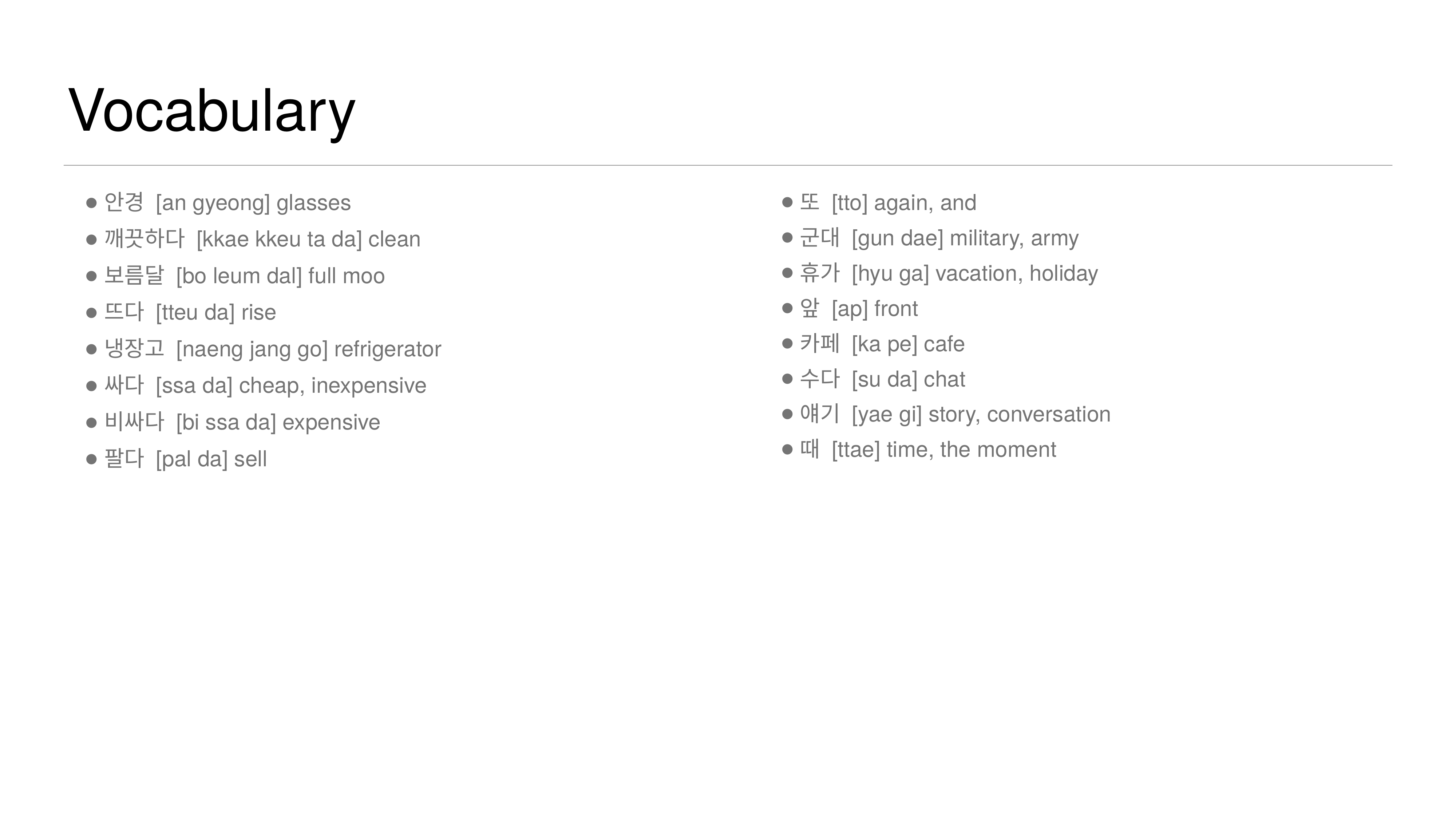

# Vocabulary
안경 [an gyeong] glasses
깨끗하다 [kkae kkeu ta da] clean
보름달 [bo leum dal] full moo
뜨다 [tteu da] rise
냉장고 [naeng jang go] refrigerator
싸다 [ssa da] cheap, inexpensive
비싸다 [bi ssa da] expensive
팔다 [pal da] sell
또 [tto] again, and
군대 [gun dae] military, army
휴가 [hyu ga] vacation, holiday
앞 [ap] front
카페 [ka pe] cafe
수다 [su da] chat
얘기 [yae gi] story, conversation
때 [ttae] time, the moment